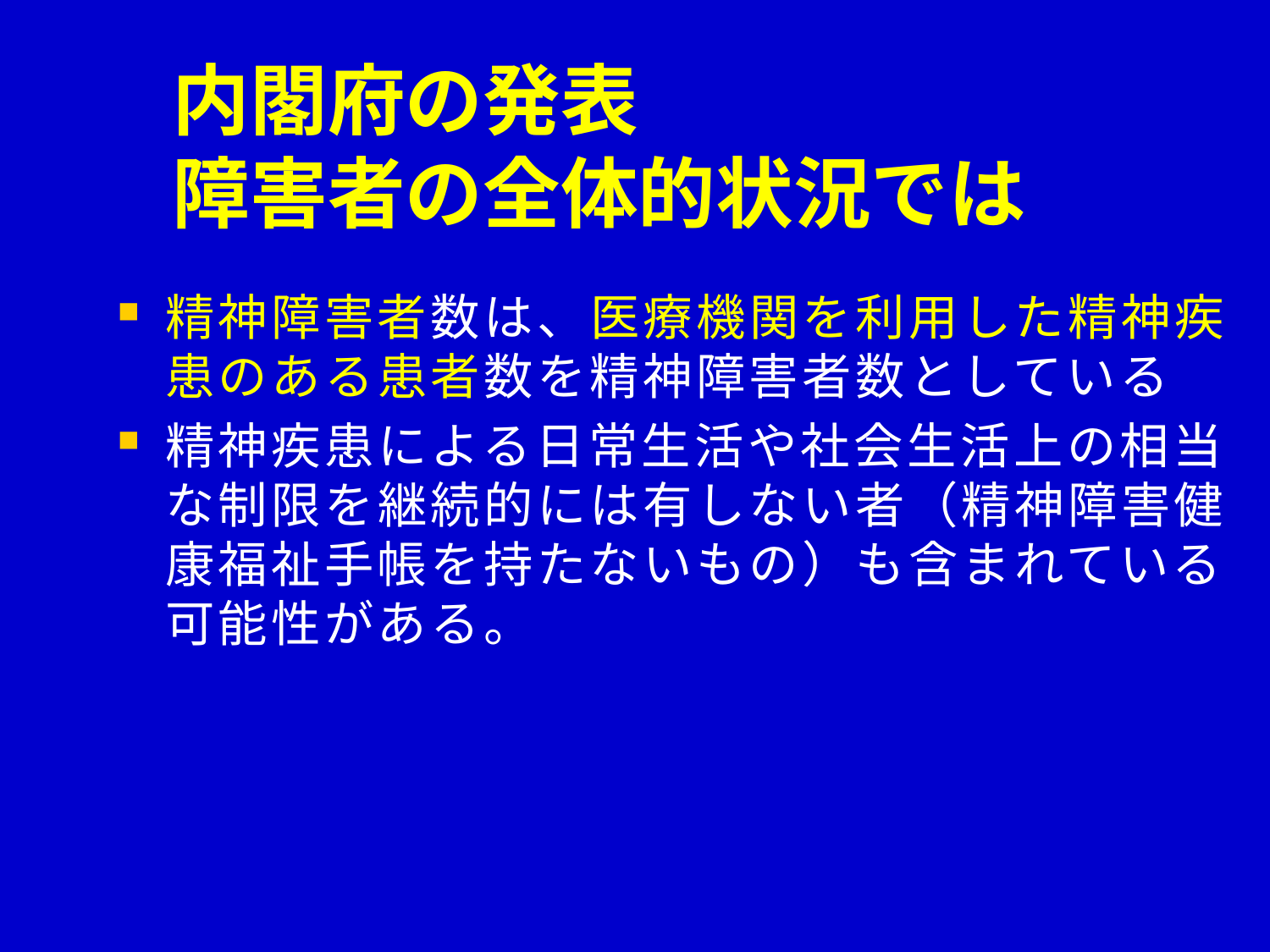

# 内閣府の発表 障害者の全体的状況では
精神障害者数は、医療機関を利用した精神疾患のある患者数を精神障害者数としている
精神疾患による日常生活や社会生活上の相当な制限を継続的には有しない者（精神障害健康福祉手帳を持たないもの）も含まれている可能性がある。